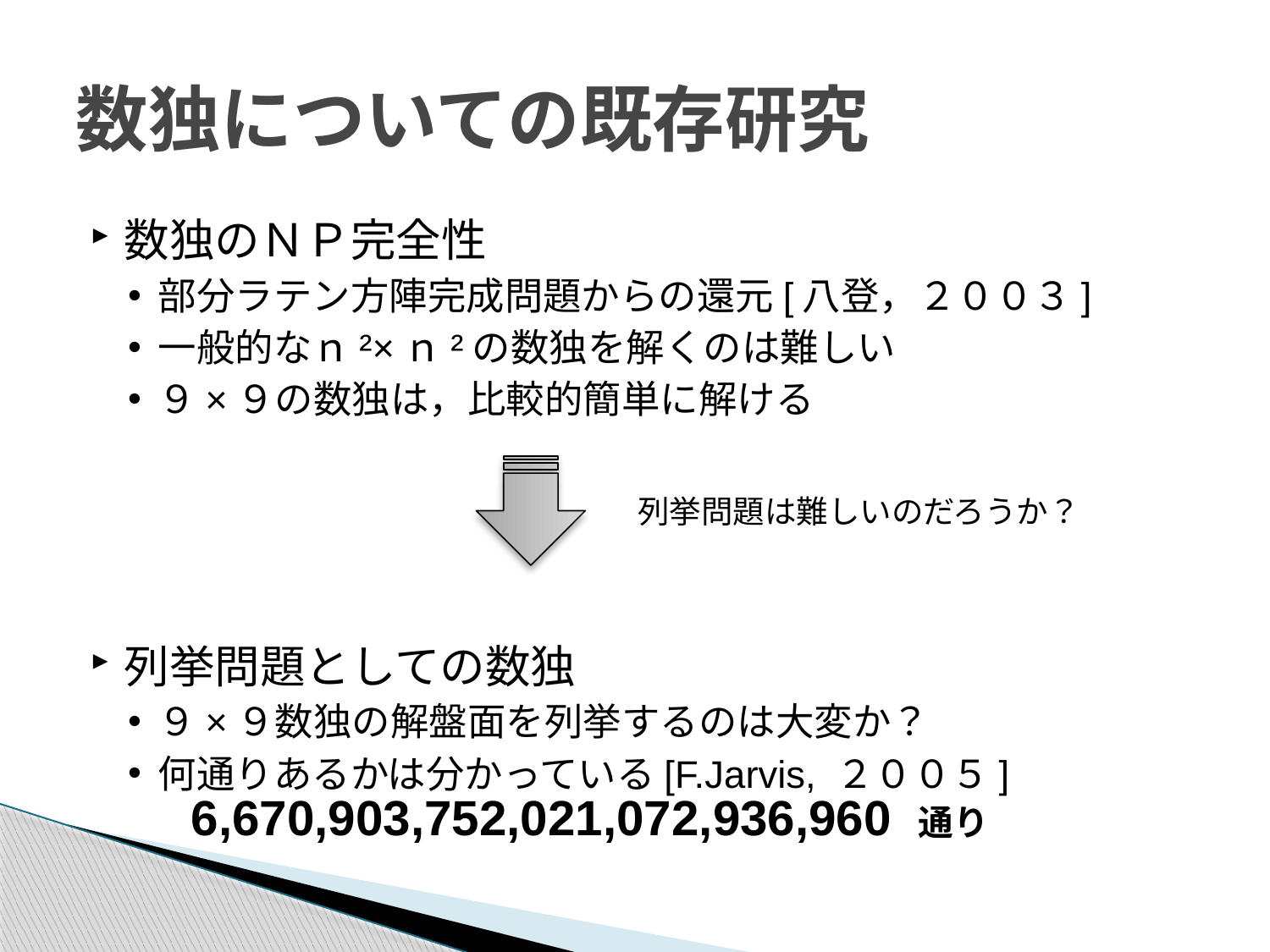

# 数独についての既存研究
数独のＮＰ完全性
部分ラテン方陣完成問題からの還元[八登，２００３]
一般的なｎ²×ｎ²の数独を解くのは難しい
９×９の数独は，比較的簡単に解ける

列挙問題としての数独
９×９数独の解盤面を列挙するのは大変か？
何通りあるかは分かっている[F.Jarvis, ２００５]

列挙問題は難しいのだろうか？
6,670,903,752,021,072,936,960 通り